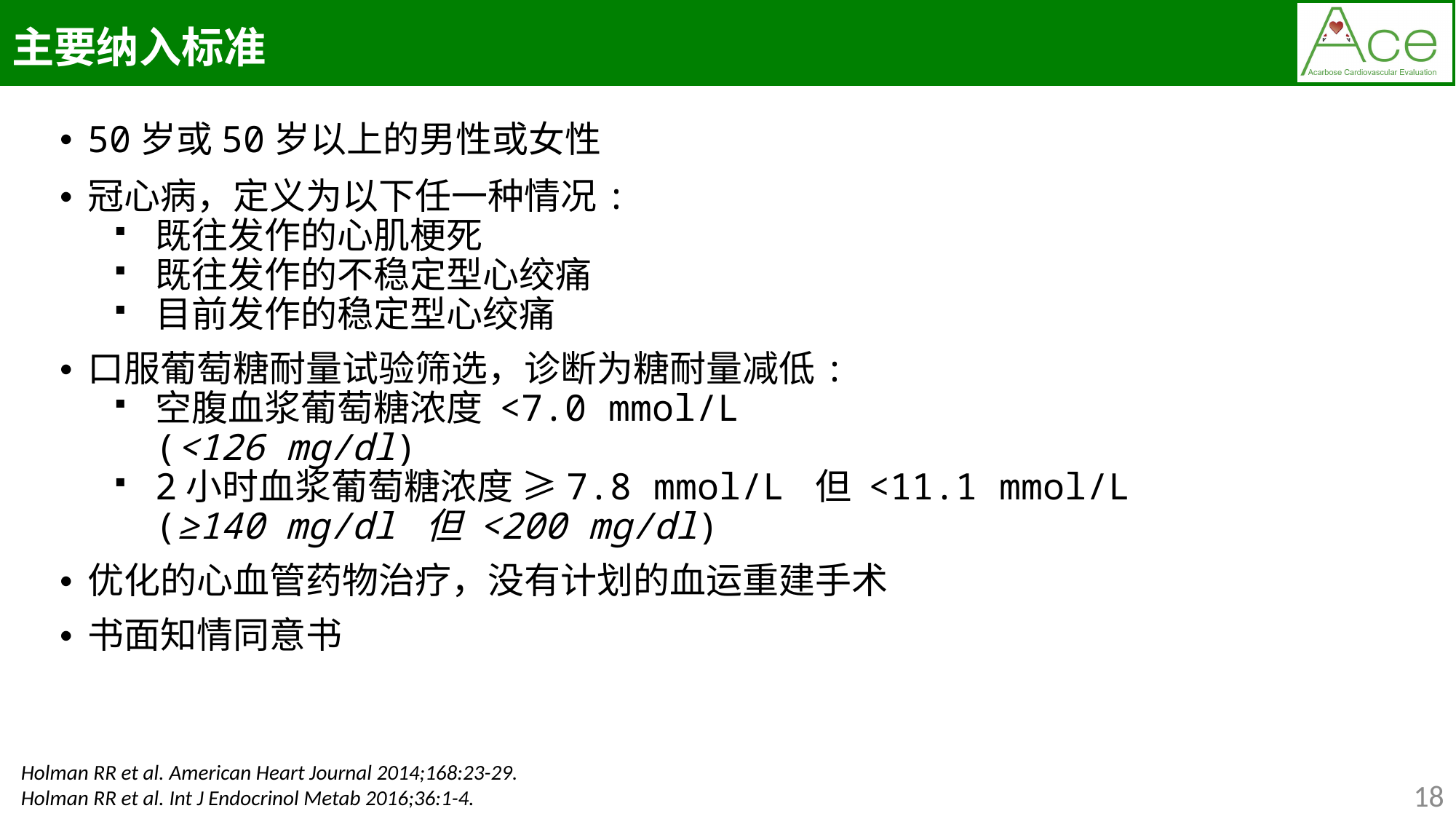

主要纳入标准
50岁或50岁以上的男性或女性
冠心病，定义为以下任一种情况:
既往发作的心肌梗死
既往发作的不稳定型心绞痛
目前发作的稳定型心绞痛
口服葡萄糖耐量试验筛选，诊断为糖耐量减低:
空腹血浆葡萄糖浓度 <7.0 mmol/L
(<126 mg/dl)
2小时血浆葡萄糖浓度 ≥7.8 mmol/L 但 <11.1 mmol/L
(≥140 mg/dl 但 <200 mg/dl)
优化的心血管药物治疗，没有计划的血运重建手术
书面知情同意书
Holman RR et al. American Heart Journal 2014;168:23-29.
Holman RR et al. Int J Endocrinol Metab 2016;36:1-4.
18